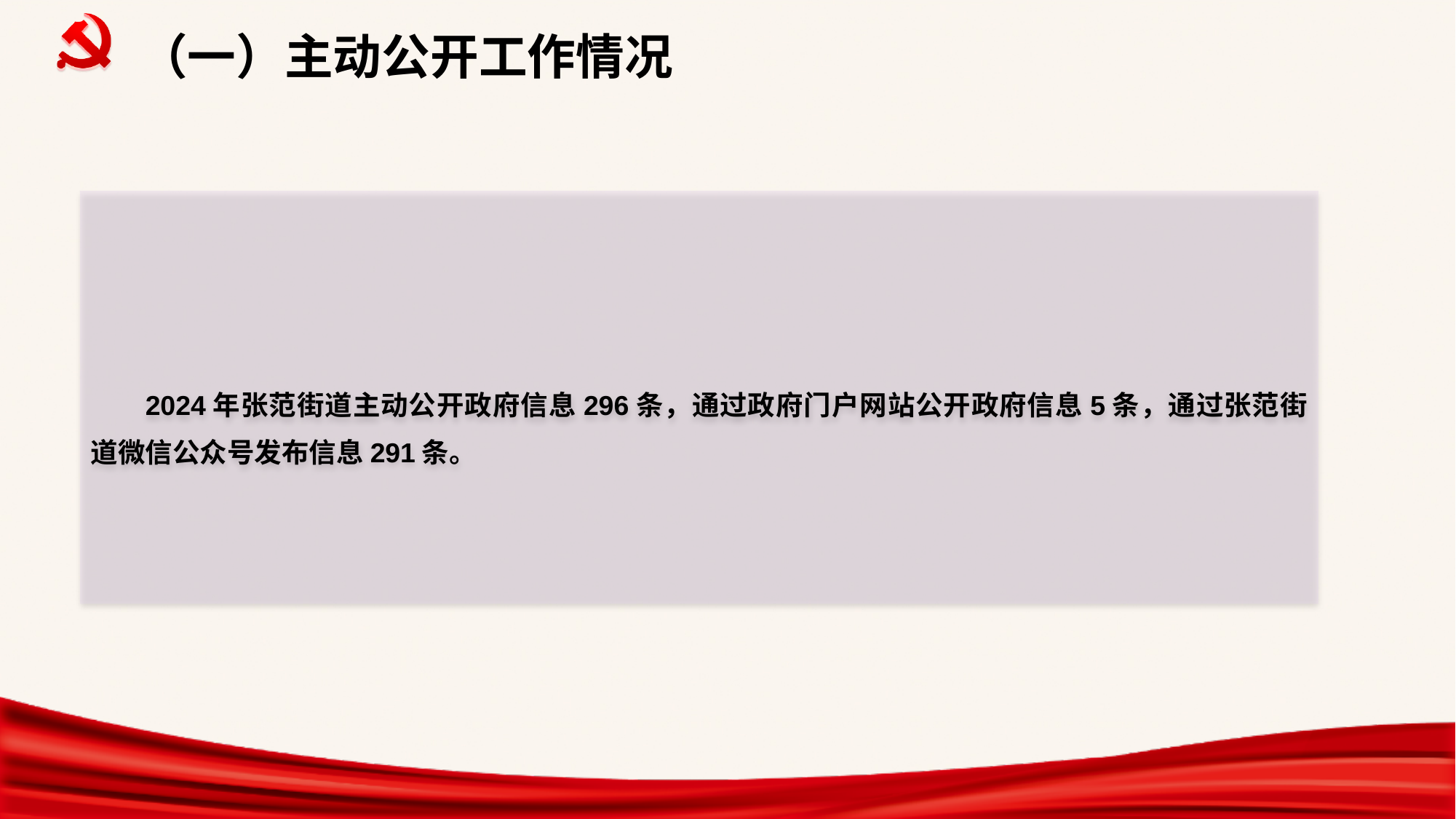

# （一）主动公开工作情况

2024年张范街道主动公开政府信息296条，通过政府门户网站公开政府信息5条，通过张范街道微信公众号发布信息291条。